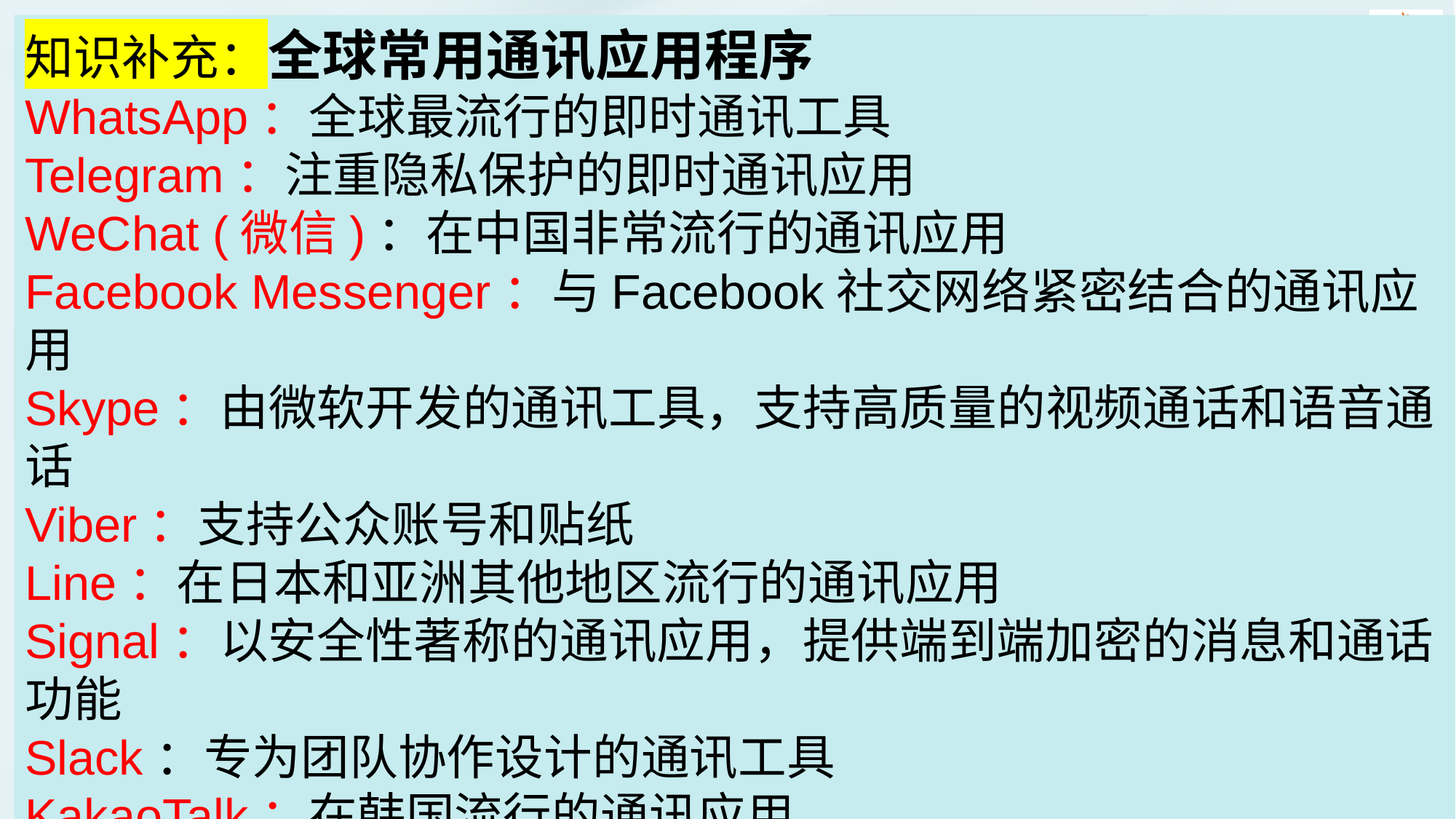

知识补充：全球常用通讯应用程序
WhatsApp：全球最流行的即时通讯工具
Telegram：注重隐私保护的即时通讯应用
WeChat (微信)：在中国非常流行的通讯应用
Facebook Messenger：与Facebook社交网络紧密结合的通讯应用
Skype：由微软开发的通讯工具，支持高质量的视频通话和语音通话
Viber：支持公众账号和贴纸
Line：在日本和亚洲其他地区流行的通讯应用
Signal：以安全性著称的通讯应用，提供端到端加密的消息和通话功能
Slack：专为团队协作设计的通讯工具
KakaoTalk：在韩国流行的通讯应用
26. What does chin think of the team?
A. It relieves her aging anxiety.                       B. It feels like a happy family.
c. It has brilliant basketball players.                 D. It helps her enjoy some jokes.
推理判断题

第四段：...“ we very quickly became a little family with a WhatsApp group full of jokes , ”she laughs...